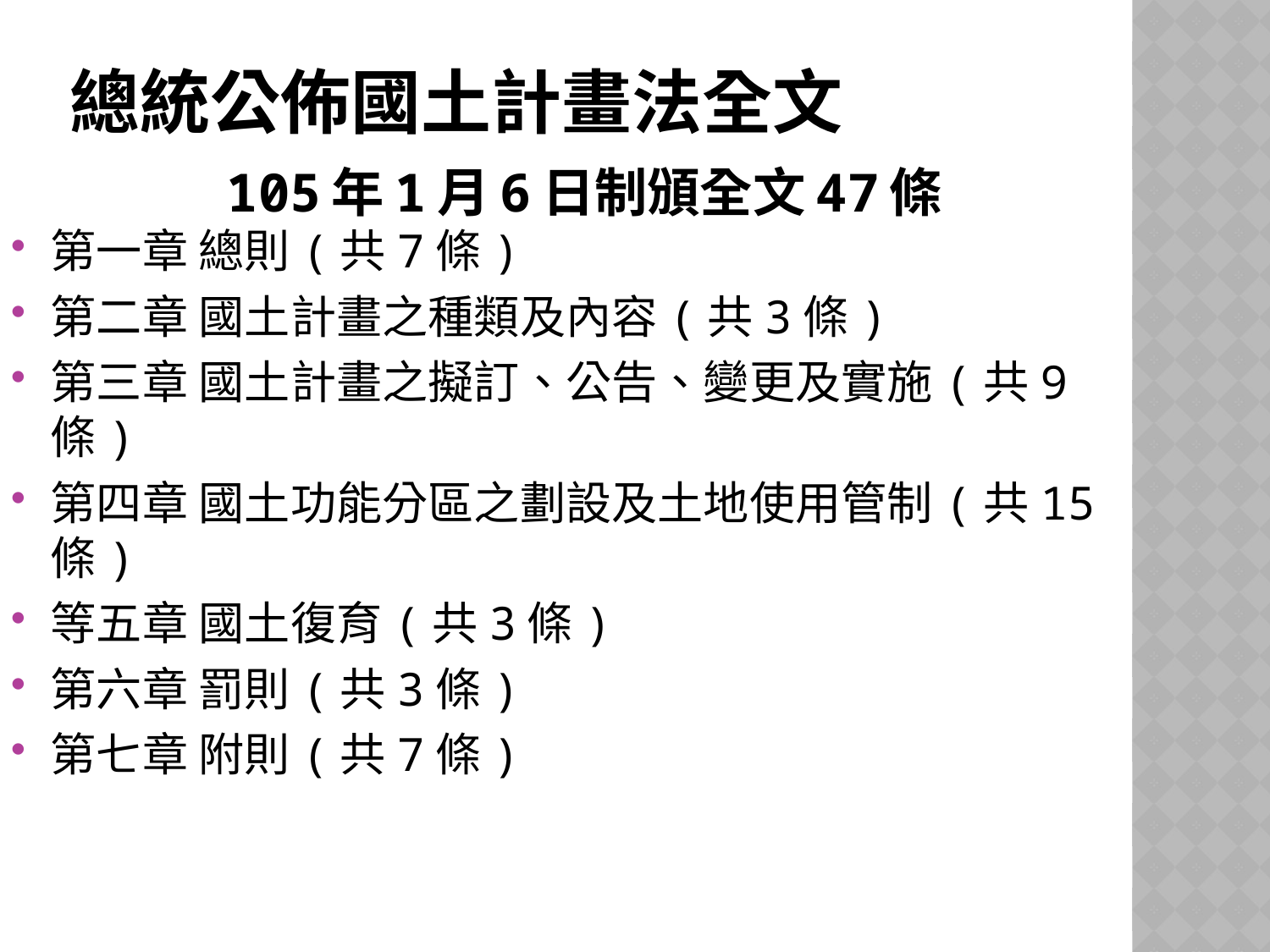

# 總統公佈國土計畫法全文 105年1月6日制頒全文47條
第一章 總則(共7條)
第二章 國土計畫之種類及內容(共3條)
第三章 國土計畫之擬訂、公告、變更及實施(共9條)
第四章 國土功能分區之劃設及土地使用管制(共15條)
等五章 國土復育(共3條)
第六章 罰則(共3條)
第七章 附則(共7條)